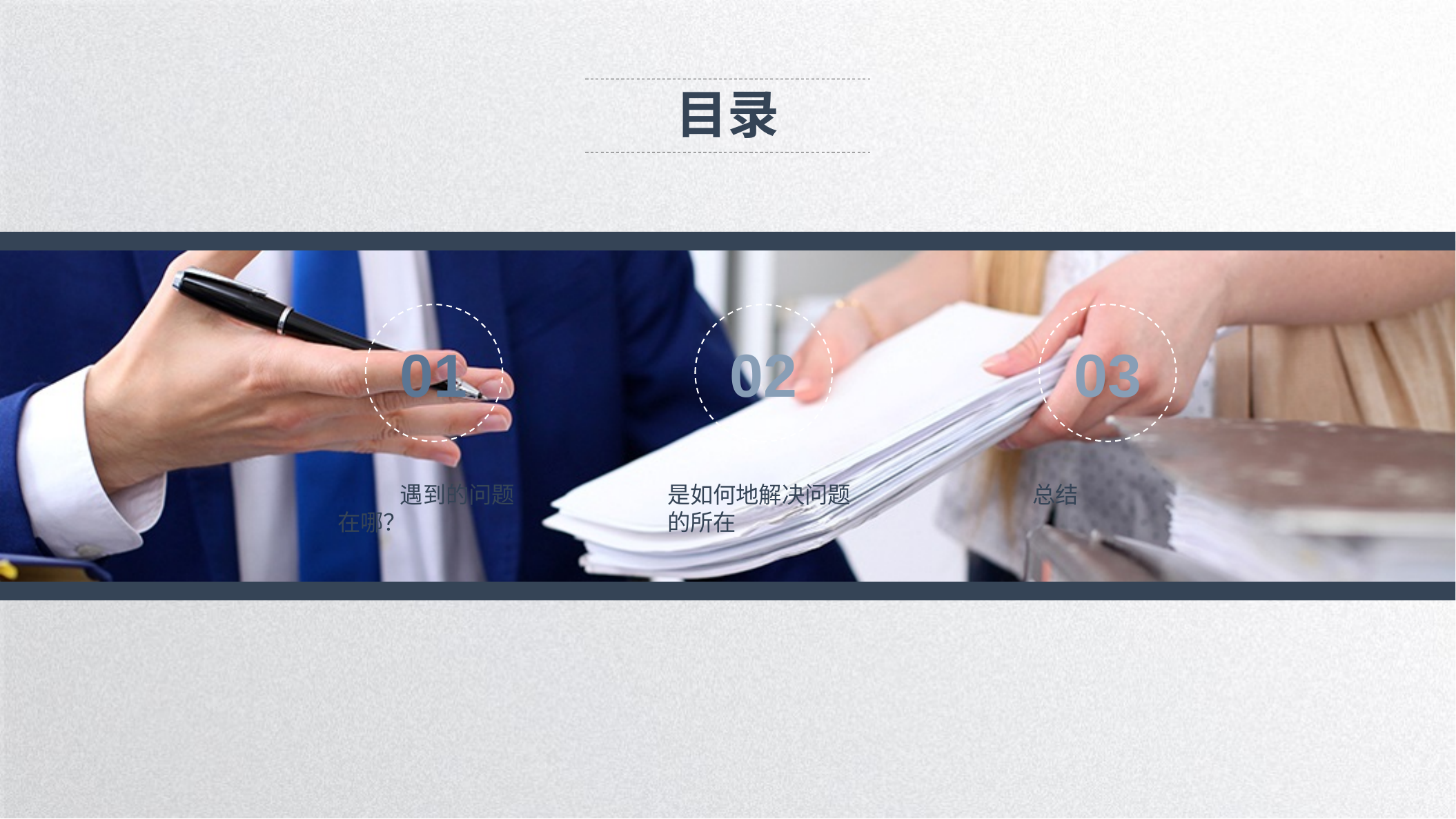

目录

01
02
03
           遇到的问题在哪？
是如何地解决问题的所在

   总结